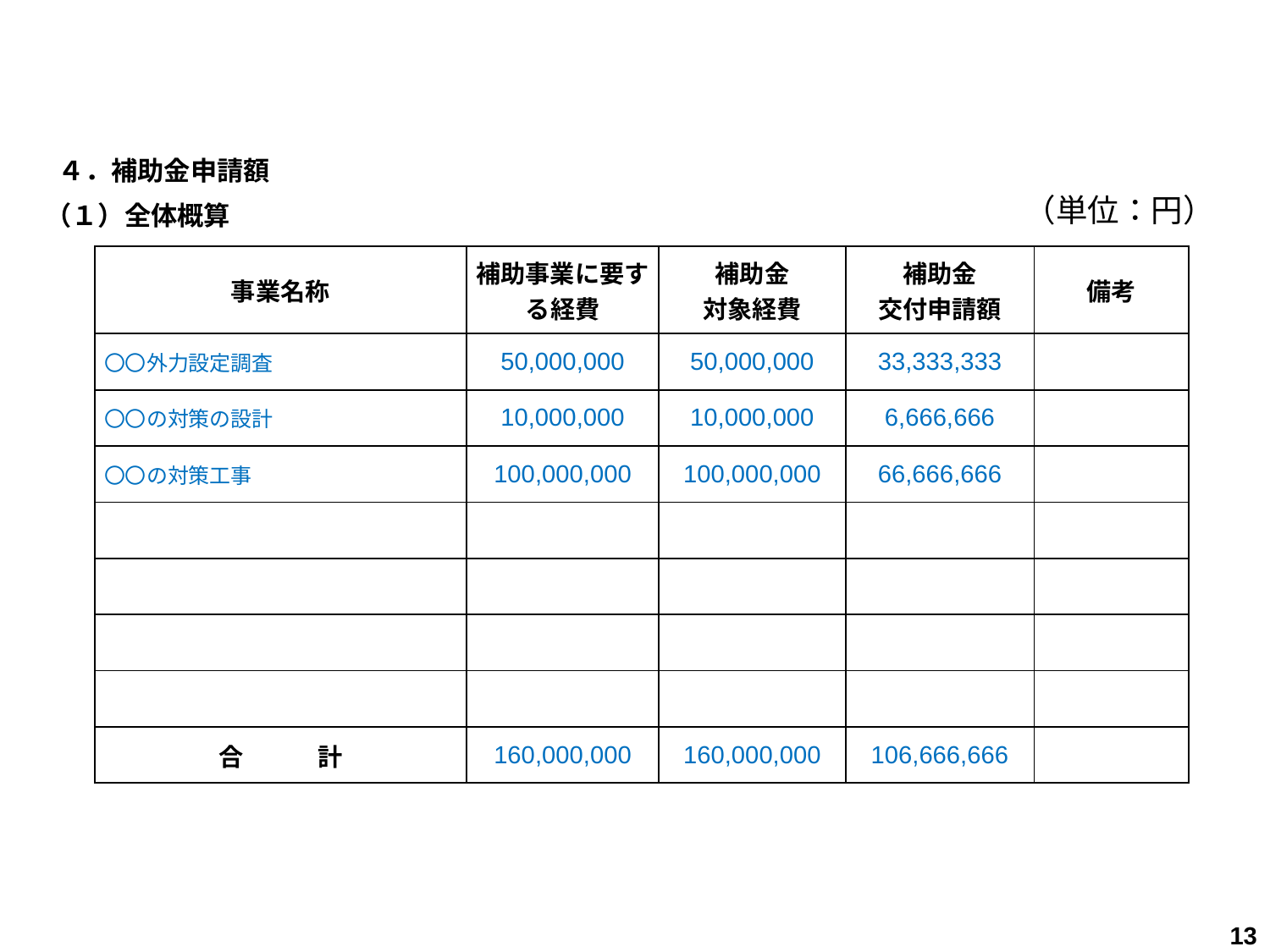

４．補助金申請額
（単位：円）
（１）全体概算
| 事業名称 | 補助事業に要する経費 | 補助金 対象経費 | 補助金 交付申請額 | 備考 |
| --- | --- | --- | --- | --- |
| 〇〇外力設定調査 | 50,000,000 | 50,000,000 | 33,333,333 |  |
| 〇〇の対策の設計 | 10,000,000 | 10,000,000 | 6,666,666 |  |
| 〇〇の対策工事 | 100,000,000 | 100,000,000 | 66,666,666 |  |
|  |  |  |  |  |
|  |  |  |  |  |
|  |  |  |  |  |
|  |  |  |  |  |
| 合　　　計 | 160,000,000 | 160,000,000 | 106,666,666 |  |
13